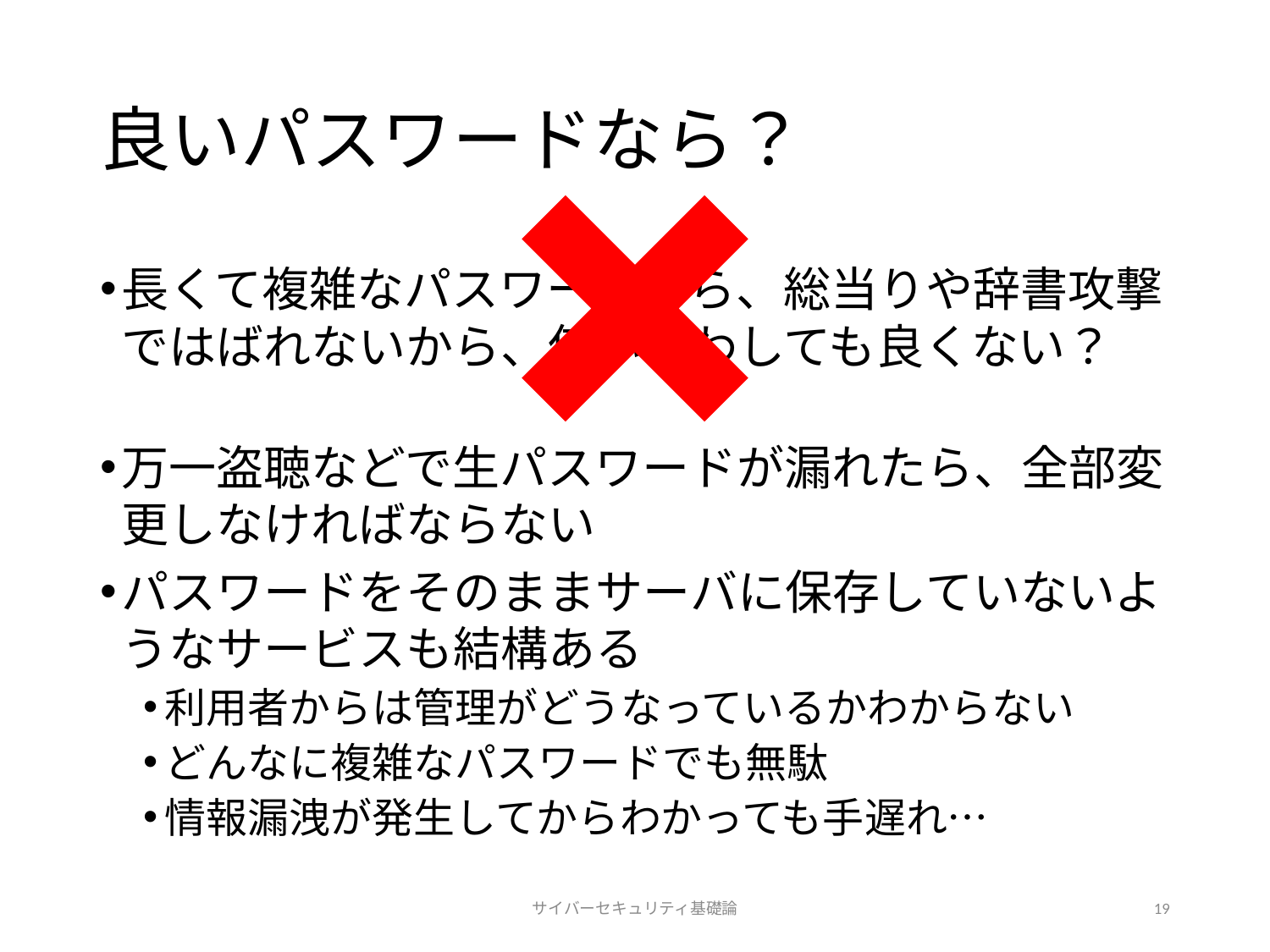

# 良いパスワードなら？

長くて複雑なパスワードなら、総当りや辞書攻撃ではばれないから、使いまわしても良くない？

万一盗聴などで生パスワードが漏れたら、全部変更しなければならない
パスワードをそのままサーバに保存していないようなサービスも結構ある
利用者からは管理がどうなっているかわからない
どんなに複雑なパスワードでも無駄
情報漏洩が発生してからわかっても手遅れ…
サイバーセキュリティ基礎論
19